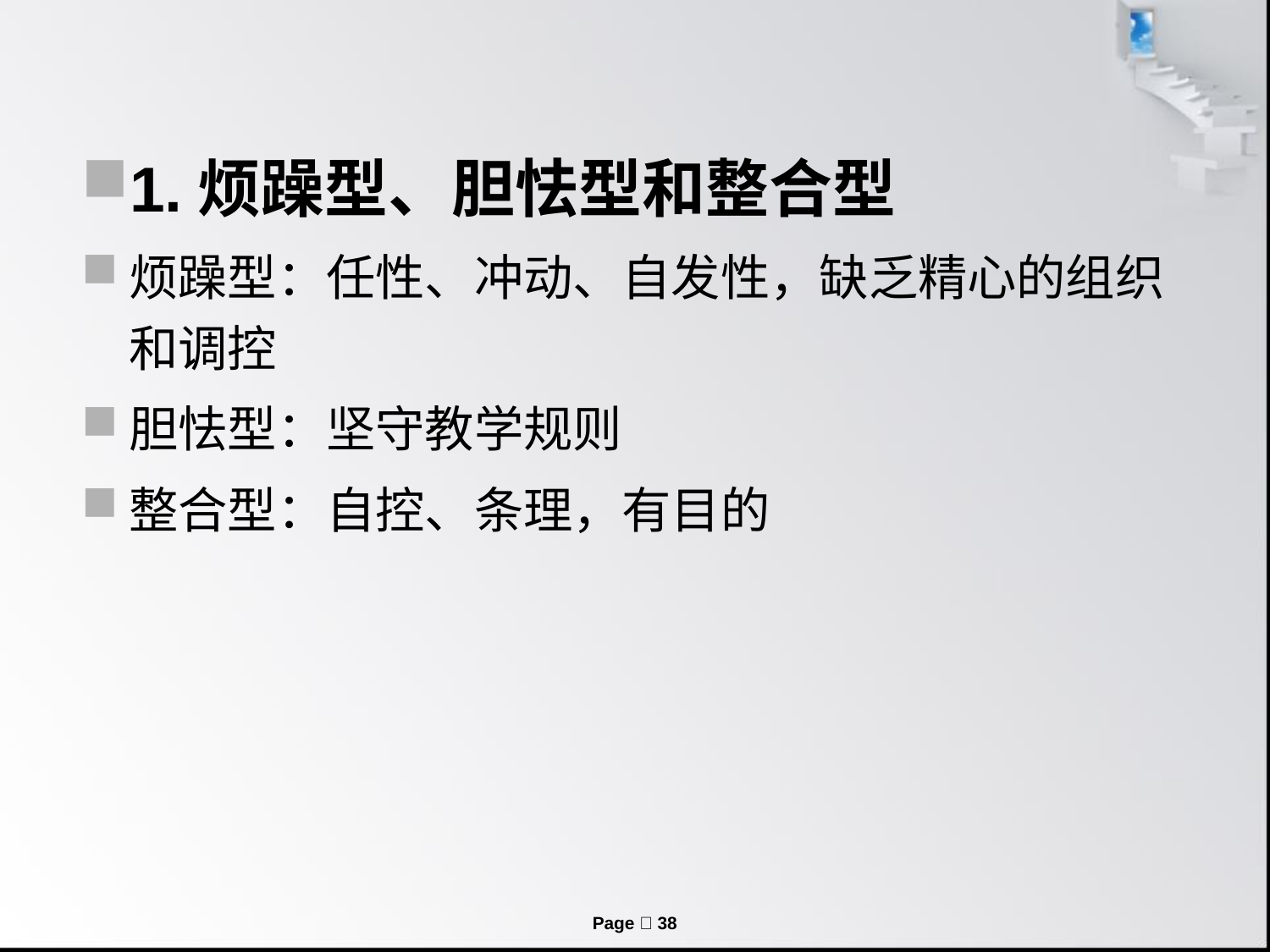

1.烦躁型、胆怯型和整合型
烦躁型：任性、冲动、自发性，缺乏精心的组织和调控
胆怯型：坚守教学规则
整合型：自控、条理，有目的